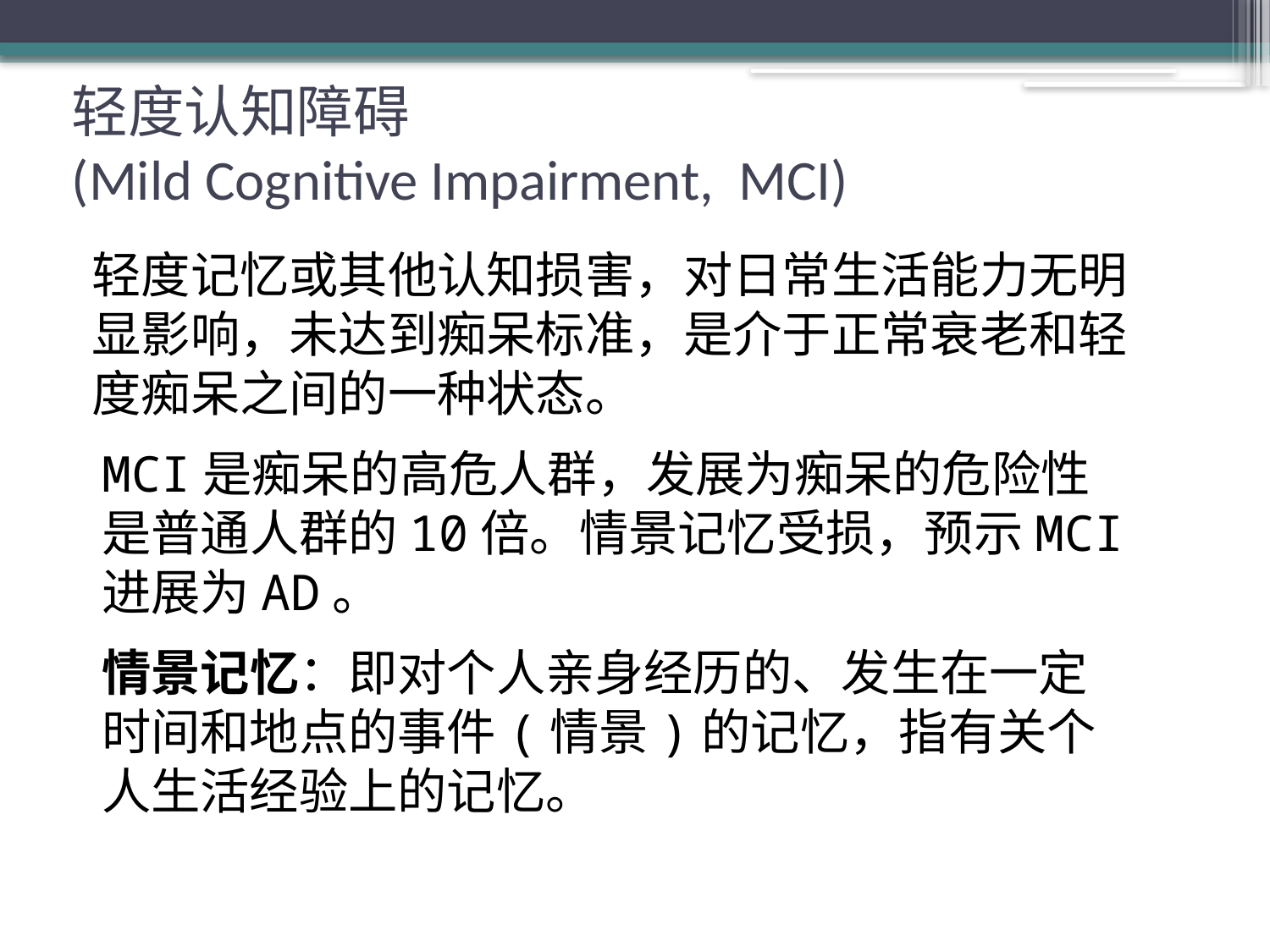

# 轻度认知障碍 (Mild Cognitive Impairment,  MCI)
轻度记忆或其他认知损害，对日常生活能力无明显影响，未达到痴呆标准，是介于正常衰老和轻度痴呆之间的一种状态。
MCI是痴呆的高危人群，发展为痴呆的危险性是普通人群的10倍。情景记忆受损，预示MCI进展为AD。
情景记忆：即对个人亲身经历的、发生在一定时间和地点的事件(情景)的记忆，指有关个人生活经验上的记忆。